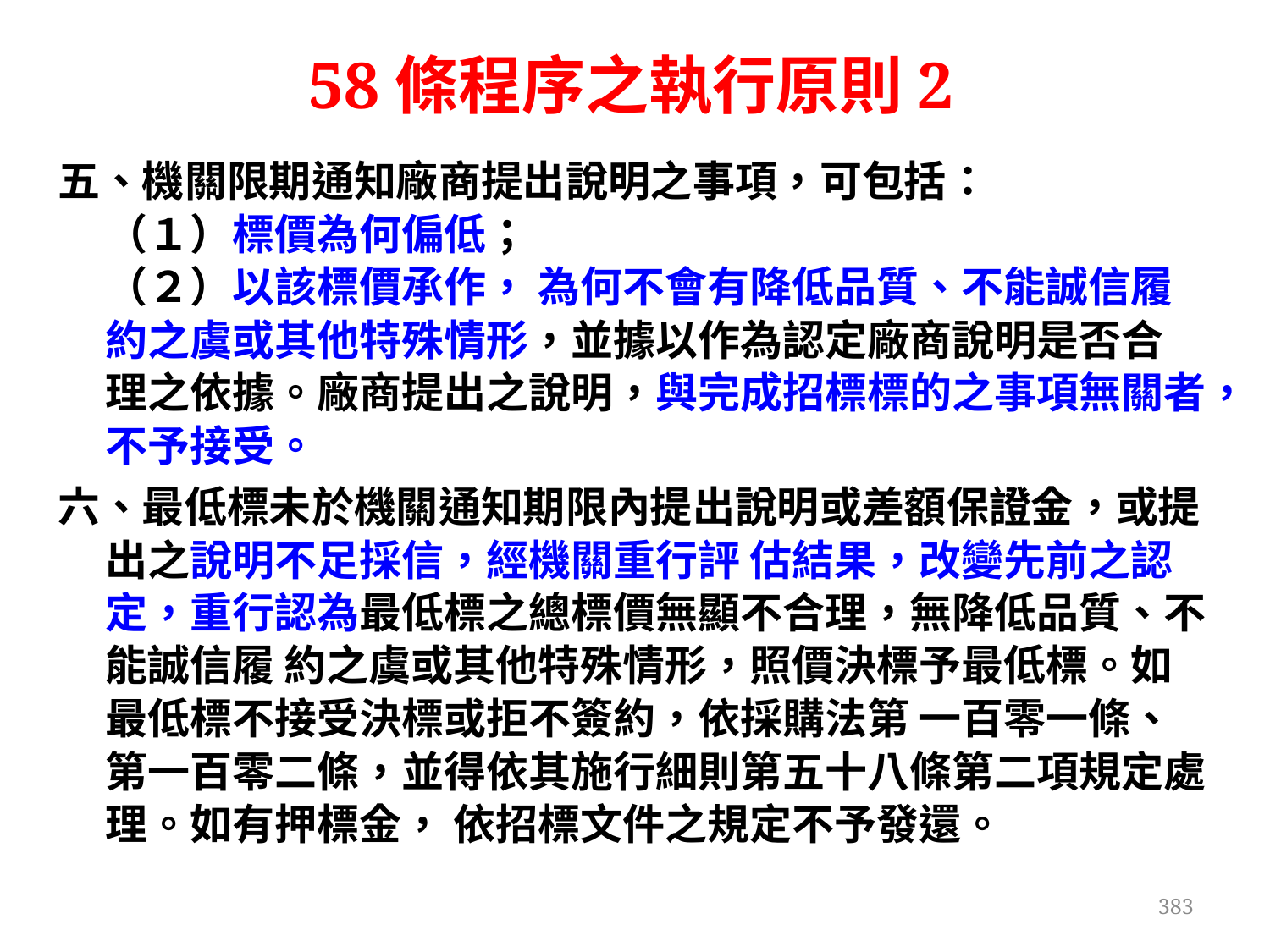

# 58條程序之執行原則2
五、機關限期通知廠商提出說明之事項，可包括：
（１）標價為何偏低；
（２）以該標價承作， 為何不會有降低品質、不能誠信履約之虞或其他特殊情形，並據以作為認定廠商說明是否合 理之依據。廠商提出之說明，與完成招標標的之事項無關者，不予接受。
六、最低標未於機關通知期限內提出說明或差額保證金，或提出之說明不足採信，經機關重行評 估結果，改變先前之認定，重行認為最低標之總標價無顯不合理，無降低品質、不能誠信履 約之虞或其他特殊情形，照價決標予最低標。如最低標不接受決標或拒不簽約，依採購法第 一百零一條、第一百零二條，並得依其施行細則第五十八條第二項規定處理。如有押標金， 依招標文件之規定不予發還。
383